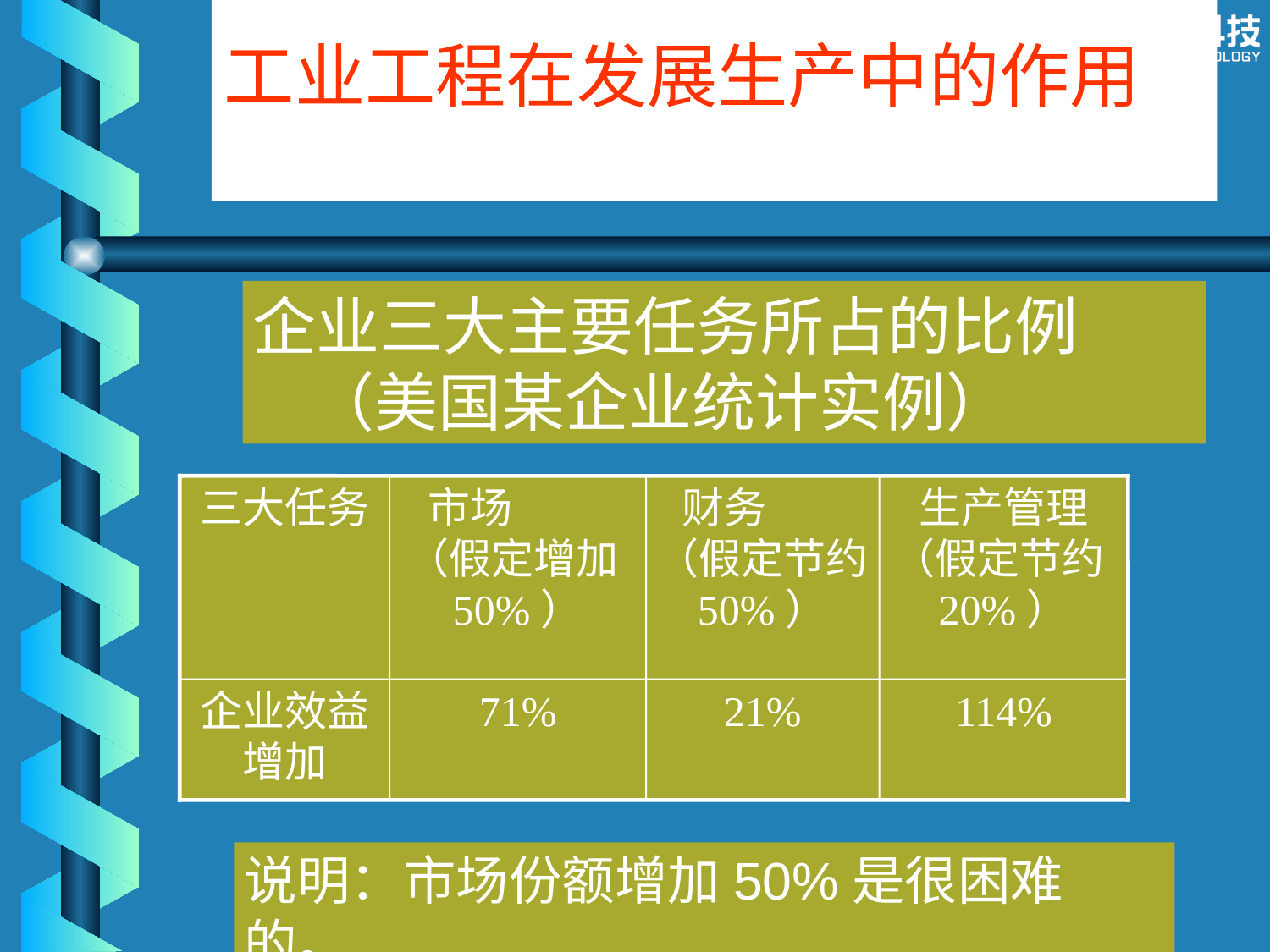

工业工程在发展生产中的作用

企业三大主要任务所占的比例
   （美国某企业统计实例）
三大任务

市场           （假定增加50%）

财务         （假定节约50%）

生产管理（假定节约20%）

企业效益增加

71%
21%
114%

说明：市场份额增加50%是很困难的。